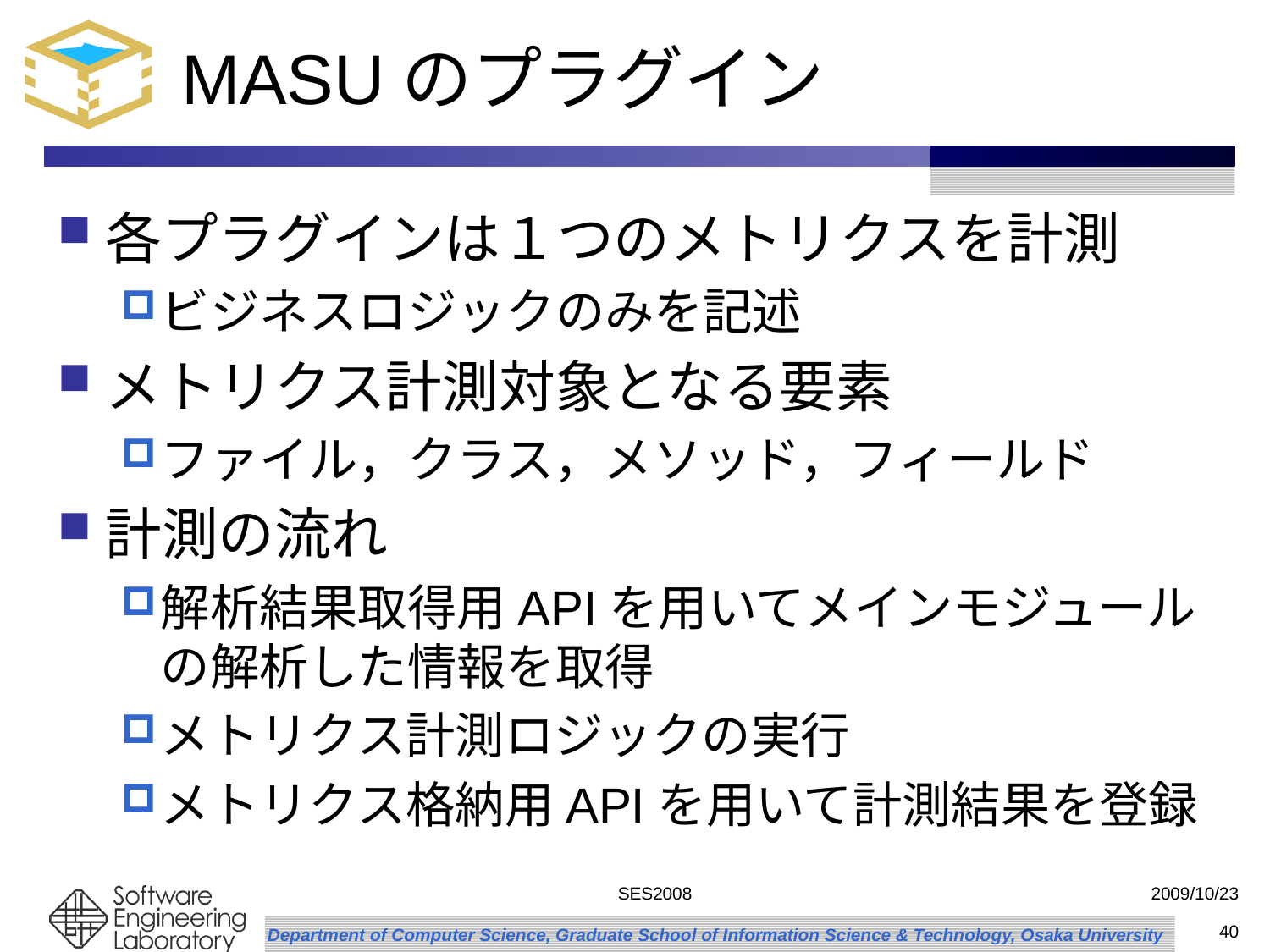

# MASUのプラグイン
各プラグインは１つのメトリクスを計測
ビジネスロジックのみを記述
メトリクス計測対象となる要素
ファイル，クラス，メソッド，フィールド
計測の流れ
解析結果取得用APIを用いてメインモジュールの解析した情報を取得
メトリクス計測ロジックの実行
メトリクス格納用APIを用いて計測結果を登録

SES2008
2009/10/23
40